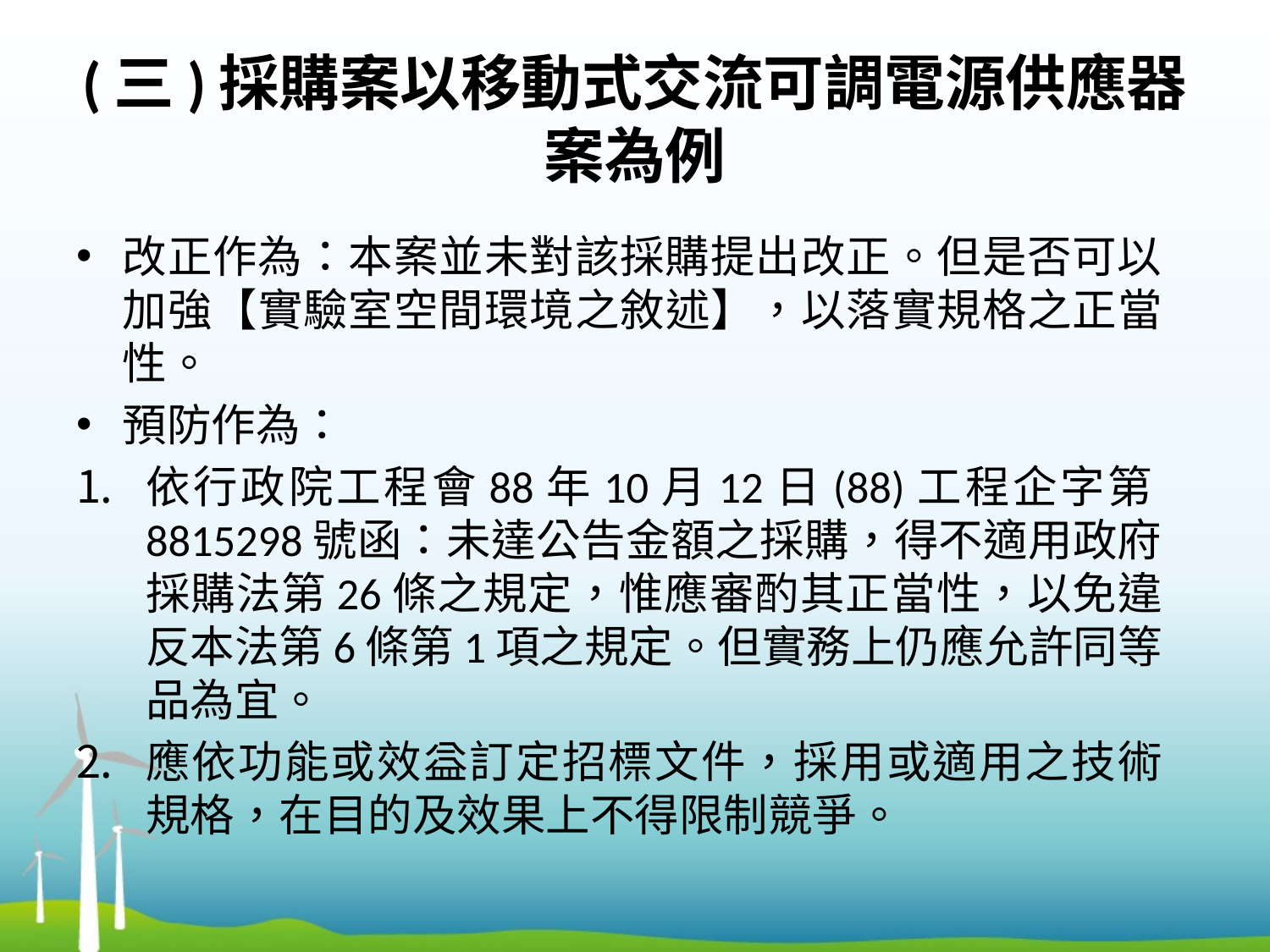

# (三)採購案以移動式交流可調電源供應器案為例
改正作為：本案並未對該採購提出改正。但是否可以加強【實驗室空間環境之敘述】，以落實規格之正當性。
預防作為：
依行政院工程會88年10月12日(88)工程企字第8815298號函：未達公告金額之採購，得不適用政府採購法第26條之規定，惟應審酌其正當性，以免違反本法第6條第1項之規定。但實務上仍應允許同等品為宜。
應依功能或效益訂定招標文件，採用或適用之技術規格，在目的及效果上不得限制競爭。